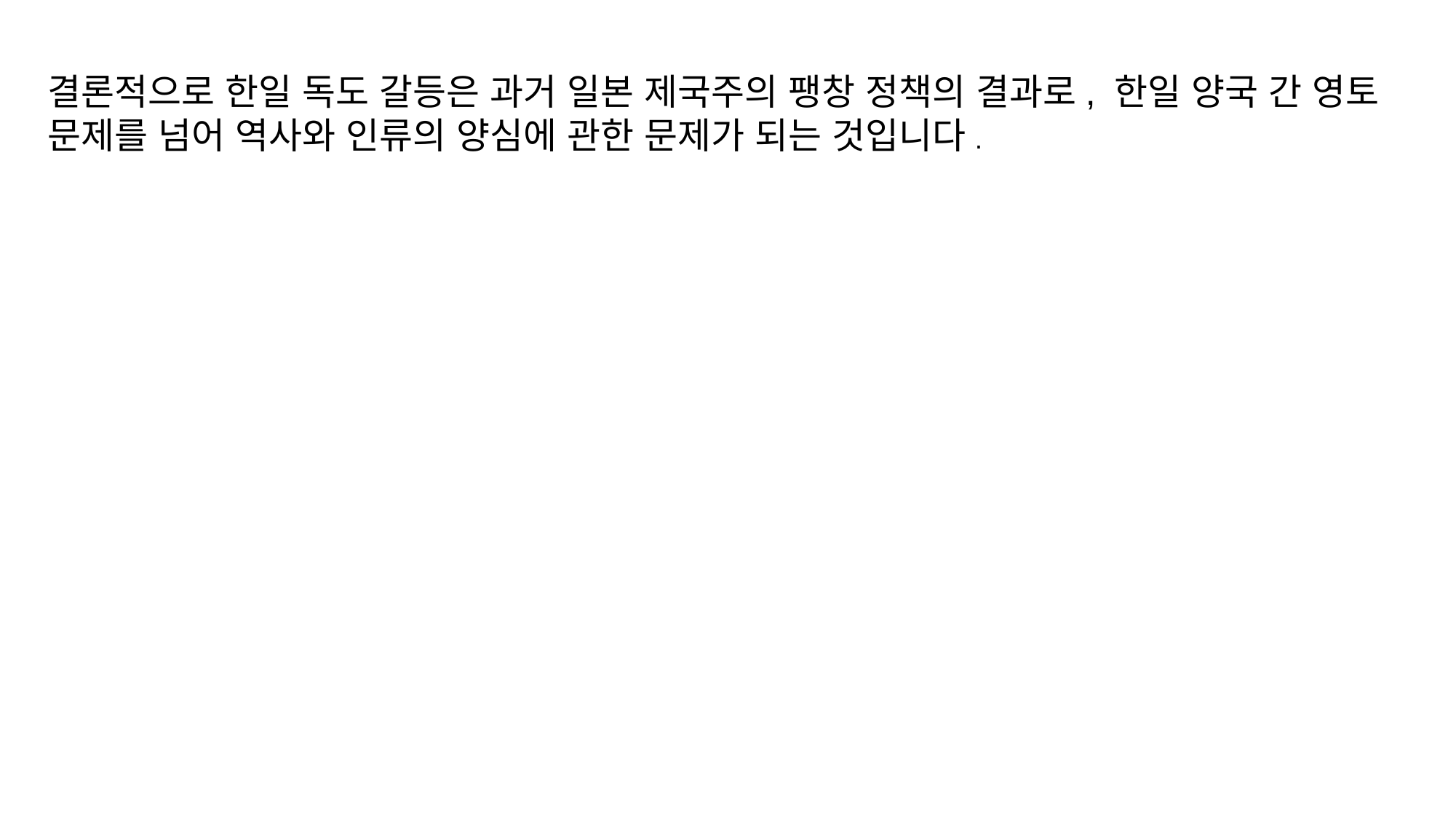

결론적으로 한일 독도 갈등은 과거 일본 제국주의 팽창 정책의 결과로, 한일 양국 간 영토 문제를 넘어 역사와 인류의 양심에 관한 문제가 되는 것입니다.